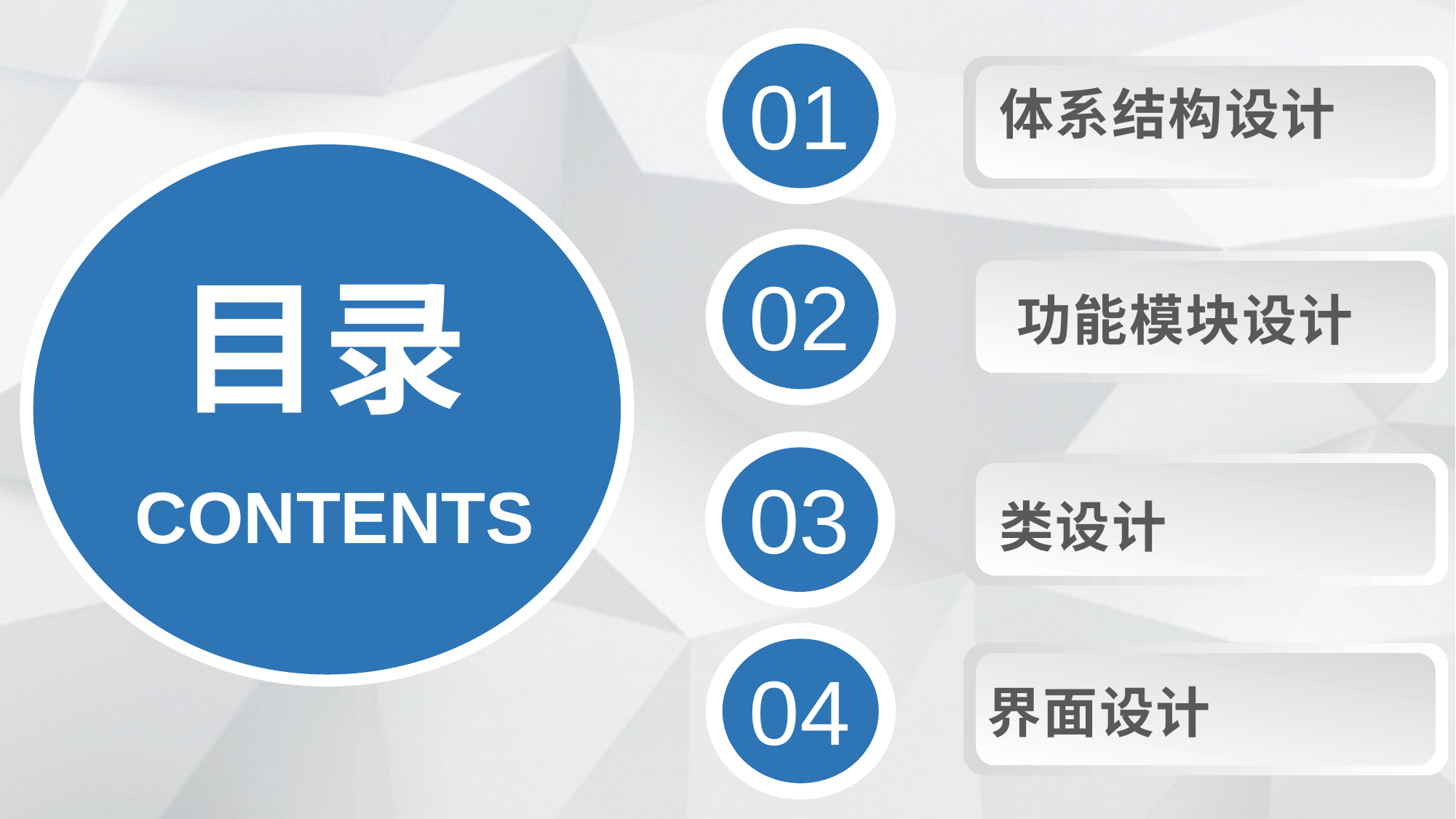

01

体系结构设计

02
目录

功能模块设计

03

CONTENTS
类设计

04

界面设计